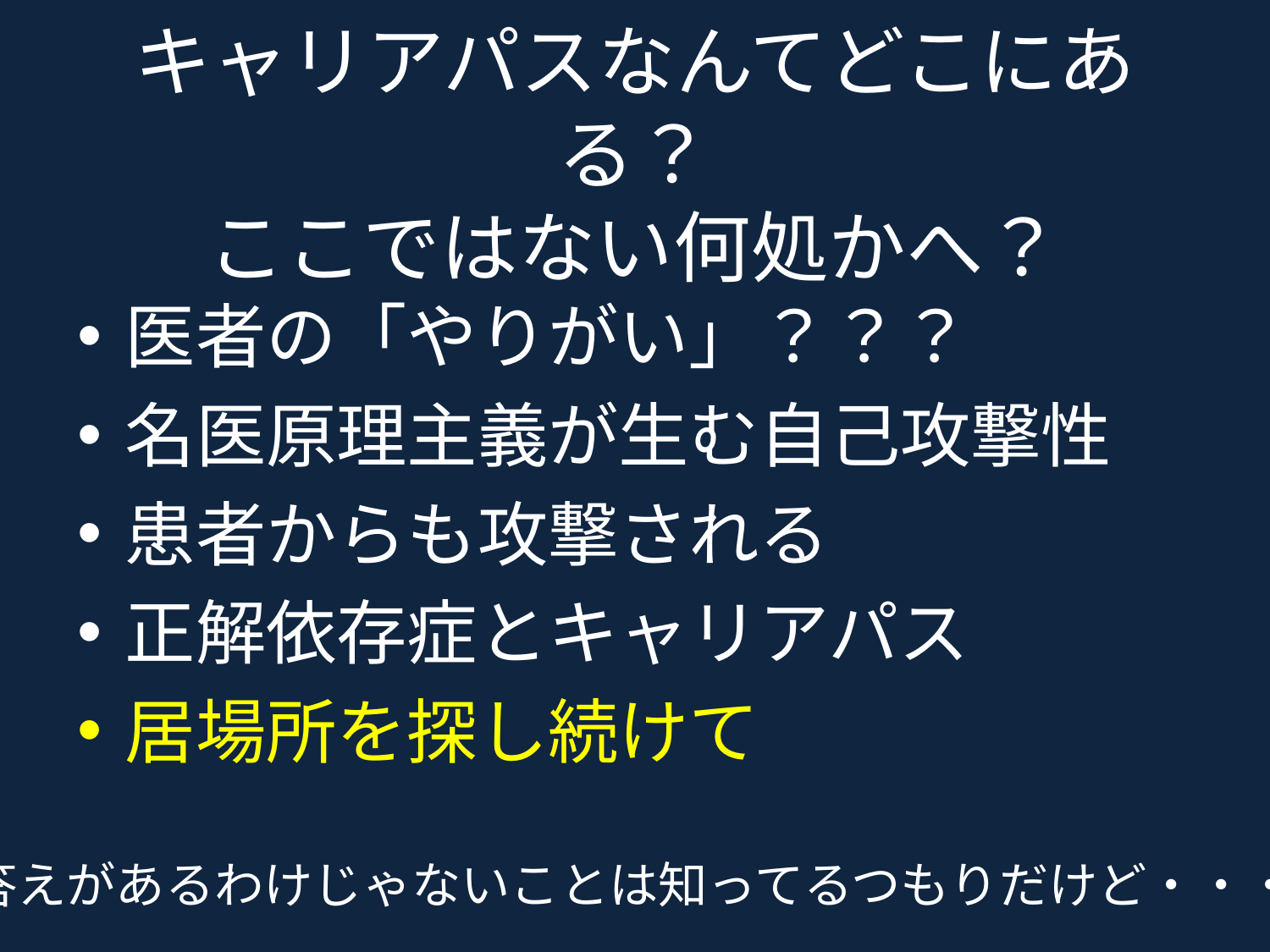

# キャリアパスなんてどこにある？ ここではない何処かへ？
医者の「やりがい」？？？
名医原理主義が生む自己攻撃性
患者からも攻撃される
正解依存症とキャリアパス
居場所を探し続けて
答えがあるわけじゃないことは知ってるつもりだけど・・・